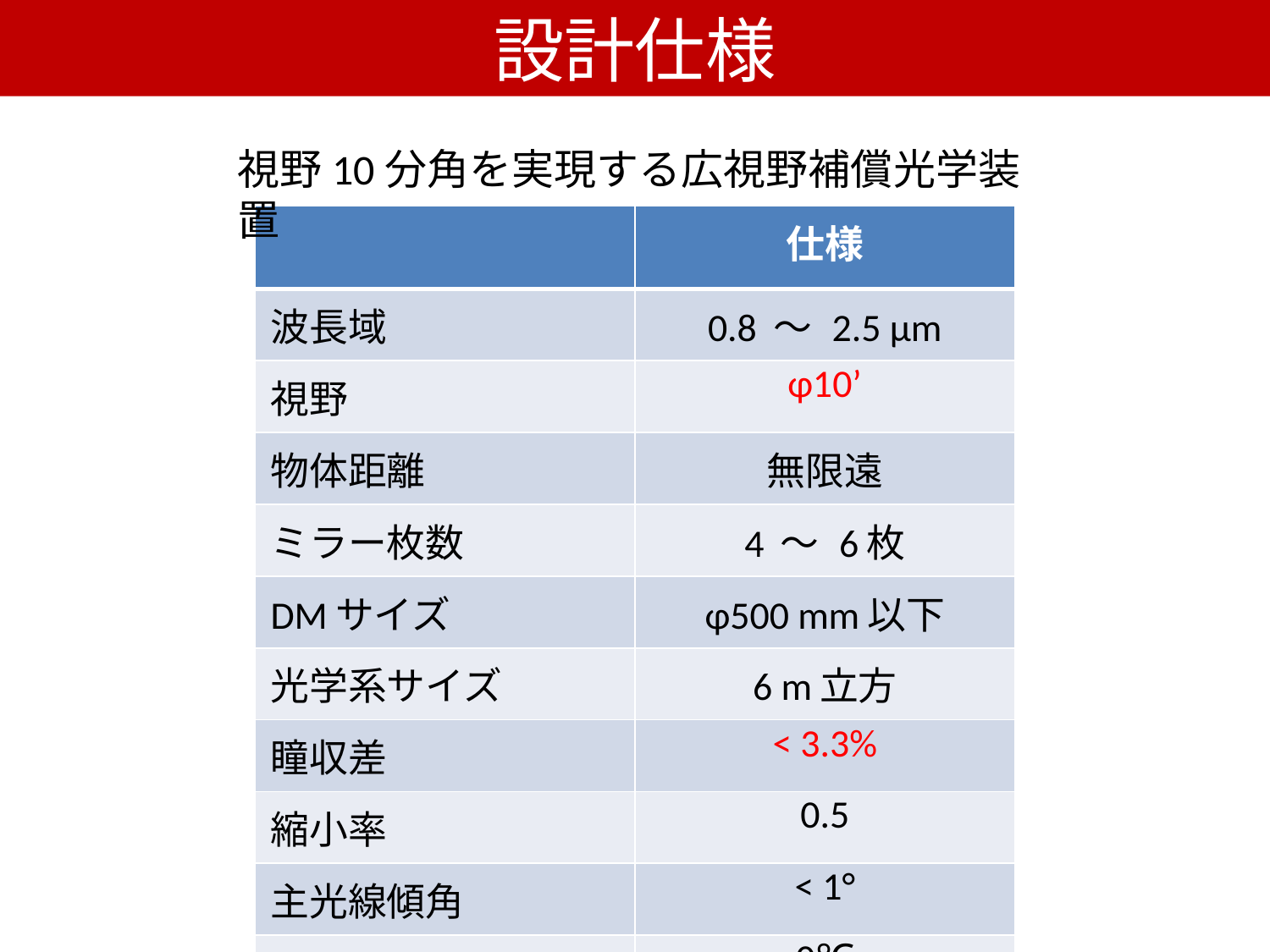

設計仕様
視野10分角を実現する広視野補償光学装置
|  | 仕様 |
| --- | --- |
| 波長域 | 0.8 ～ 2.5 μm |
| 視野 | φ10’ |
| 物体距離 | 無限遠 |
| ミラー枚数 | 4 ～ 6枚 |
| DMサイズ | φ500 mm以下 |
| 光学系サイズ | 6 m立方 |
| 瞳収差 | < 3.3% |
| 縮小率 | 0.5 |
| 主光線傾角 | < 1° |
| 光学系温度 | 0℃ |